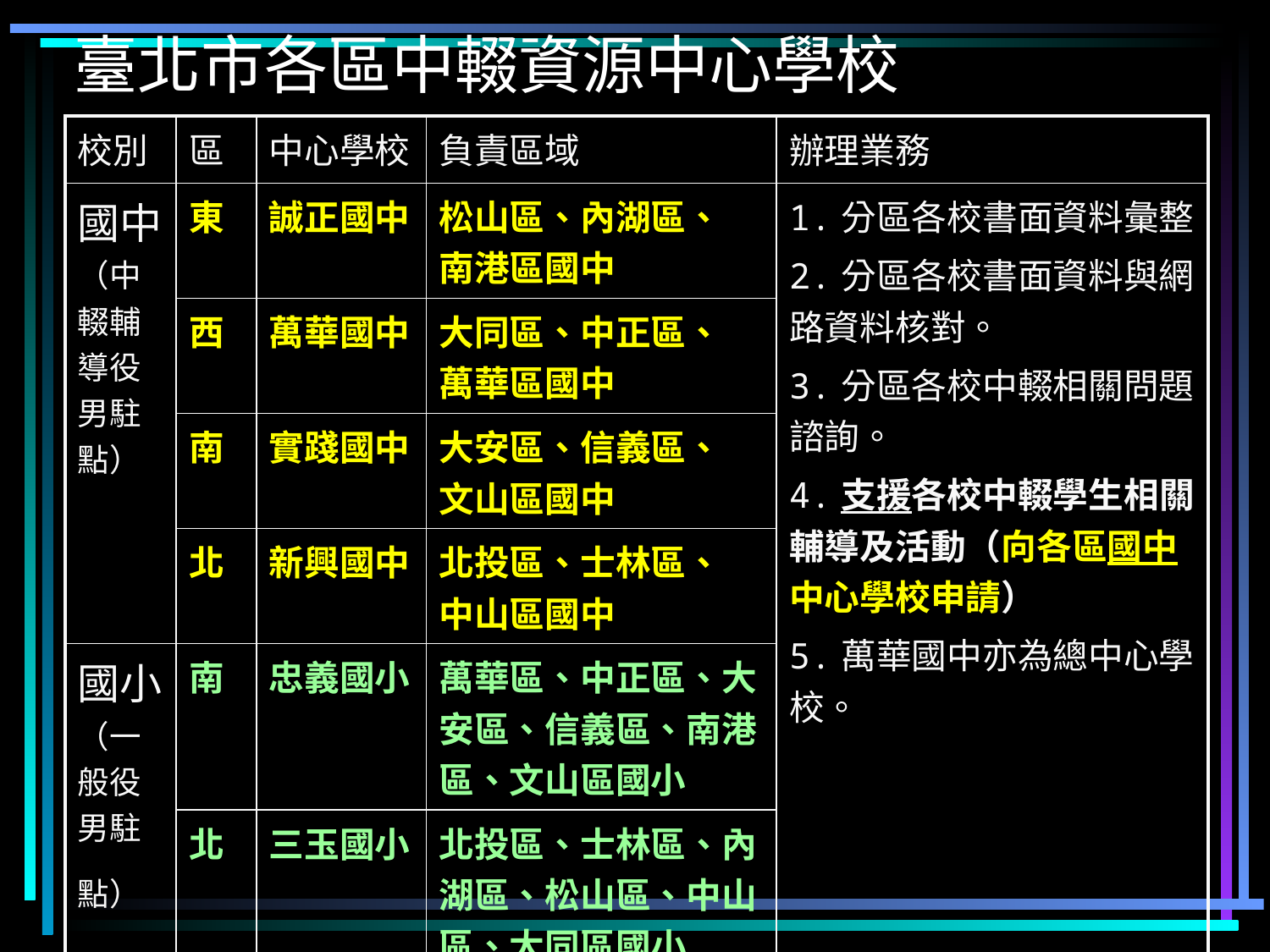

臺北市各區中輟資源中心學校
| 校別 | 區 | 中心學校 | 負責區域 | 辦理業務 |
| --- | --- | --- | --- | --- |
| 國中（中輟輔導役男駐點） | 東 | 誠正國中 | 松山區、內湖區、 南港區國中 | 1.分區各校書面資料彙整 2.分區各校書面資料與網路資料核對。 3.分區各校中輟相關問題諮詢。 4.支援各校中輟學生相關輔導及活動（向各區國中中心學校申請） 5.萬華國中亦為總中心學校。 |
|  | 西 | 萬華國中 | 大同區、中正區、 萬華區國中 |  |
|  | 南 | 實踐國中 | 大安區、信義區、 文山區國中 |  |
|  | 北 | 新興國中 | 北投區、士林區、 中山區國中 |  |
| 國小（一般役男駐點） | 南 | 忠義國小 | 萬華區、中正區、大安區、信義區、南港區、文山區國小 |  |
|  | 北 | 三玉國小 | 北投區、士林區、內湖區、松山區、中山區、大同區國小 |  |